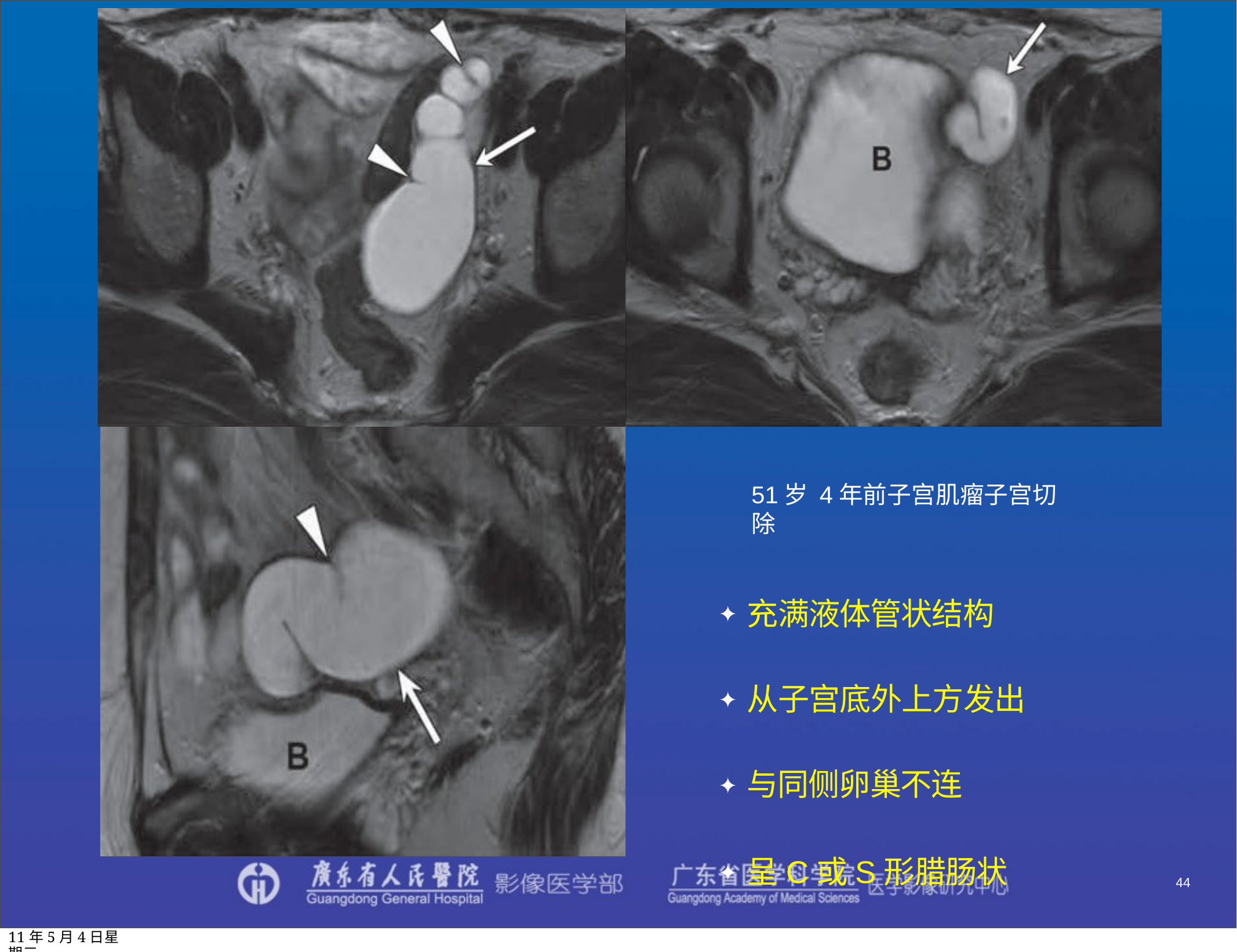

51岁 4年前子宫肌瘤子宫切除

✦充满液体管状结构

✦从子宫底外上方发出

✦与同侧卵巢不连

✦呈C或S形腊肠状
44
11年5月4日星期三